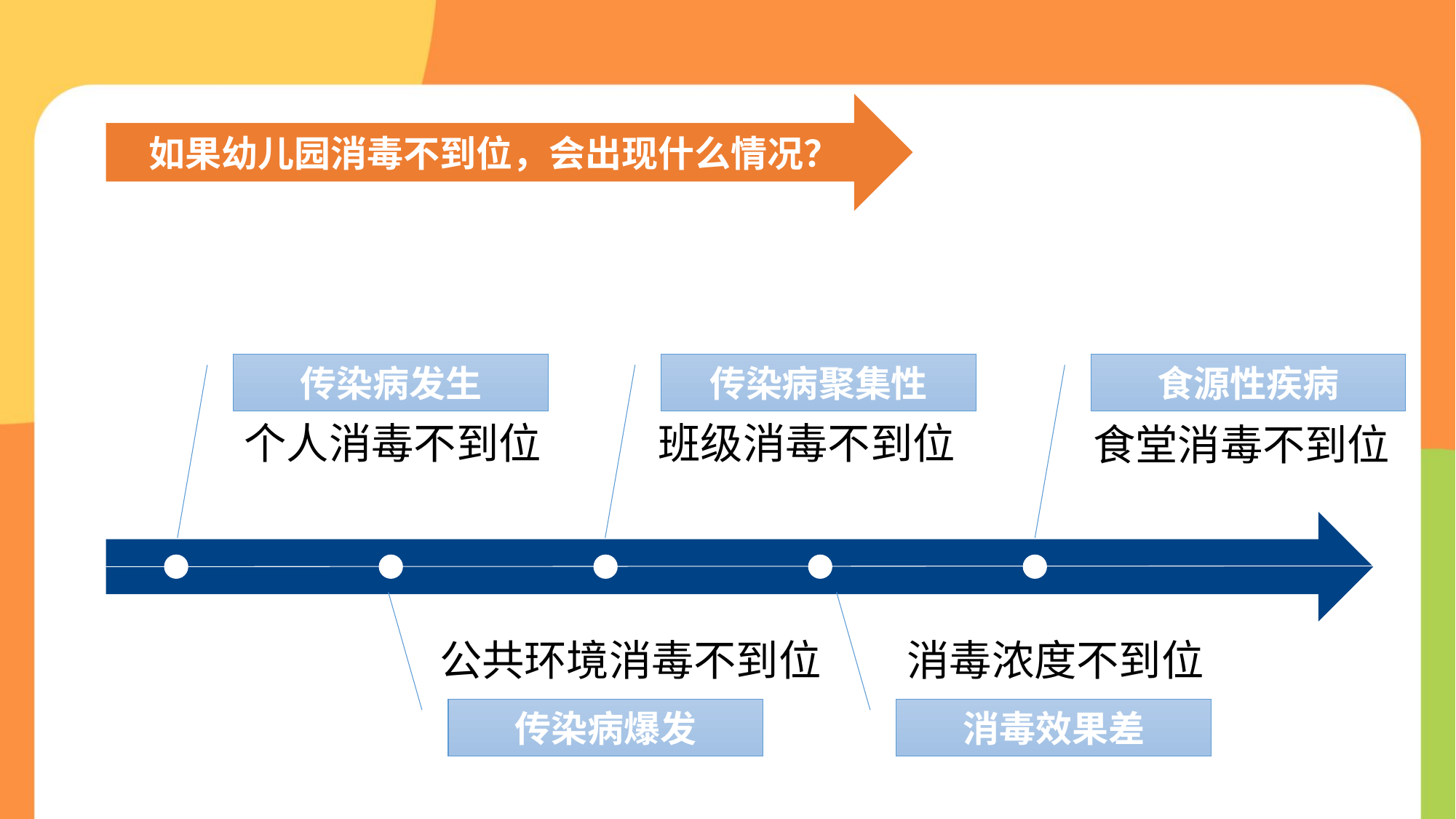

如果幼儿园消毒不到位，会出现什么情况？
传染病发生
传染病聚集性
食源性疾病
个人消毒不到位
班级消毒不到位
食堂消毒不到位

公共环境消毒不到位
消毒浓度不到位
传染病爆发
消毒效果差